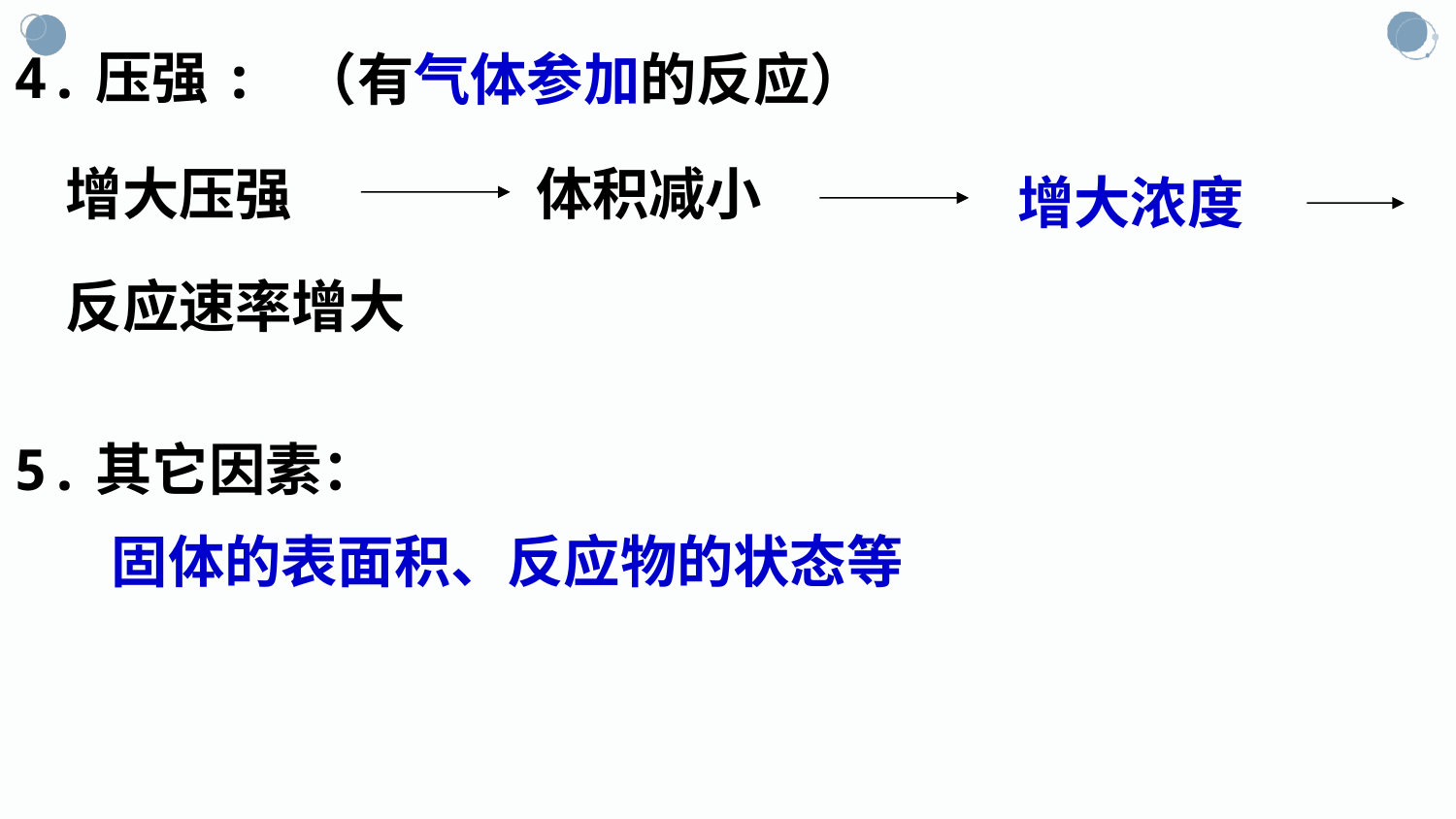

4.压强:
（有气体参加的反应）
体积减小
增大压强
增大浓度

反应速率增大
5.其它因素：
固体的表面积、反应物的状态等